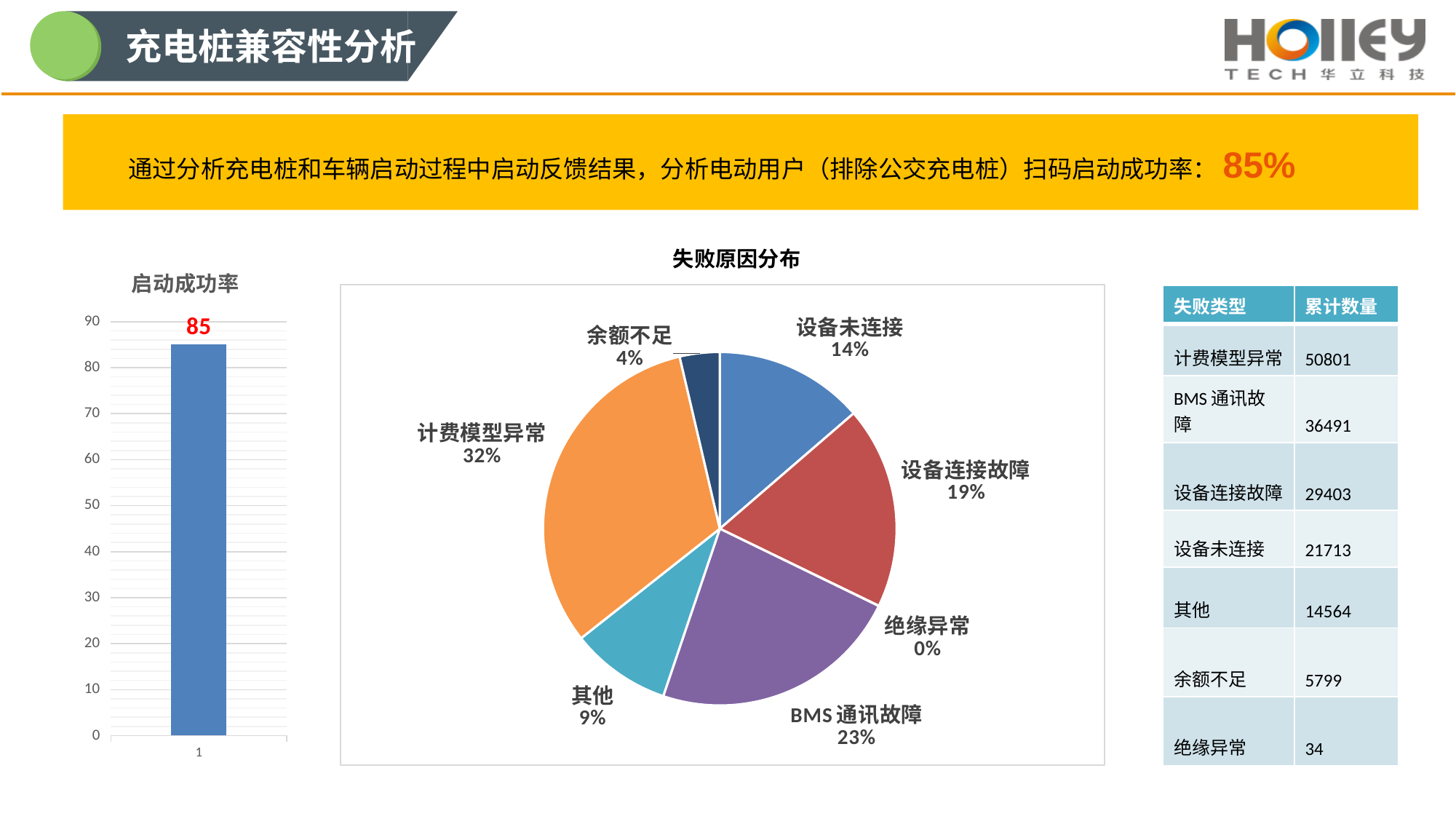

充电桩兼容性分析

通过分析充电桩和车辆启动过程中启动反馈结果，分析电动用户（排除公交充电桩）扫码启动成功率：85%
失败原因分布

### Chart: 启动成功率

| Category | 成功率 |
|---|---|

### Chart

| Category |  |
|---|---|
| 设备未连接 | 21713.0 |
| 设备连接故障 | 29403.0 |
| 绝缘异常 | 34.0 |
| BMS通讯故障 | 36491.0 |
| 其他 | 14564.0 |
| 计费模型异常 | 50801.0 |
| 余额不足 | 5799.0 |
| 失败类型 | 累计数量 |
| --- | --- |
| 计费模型异常 | 50801 |
| BMS通讯故障 | 36491 |
| 设备连接故障 | 29403 |
| 设备未连接 | 21713 |
| 其他 | 14564 |
| 余额不足 | 5799 |
| 绝缘异常 | 34 |